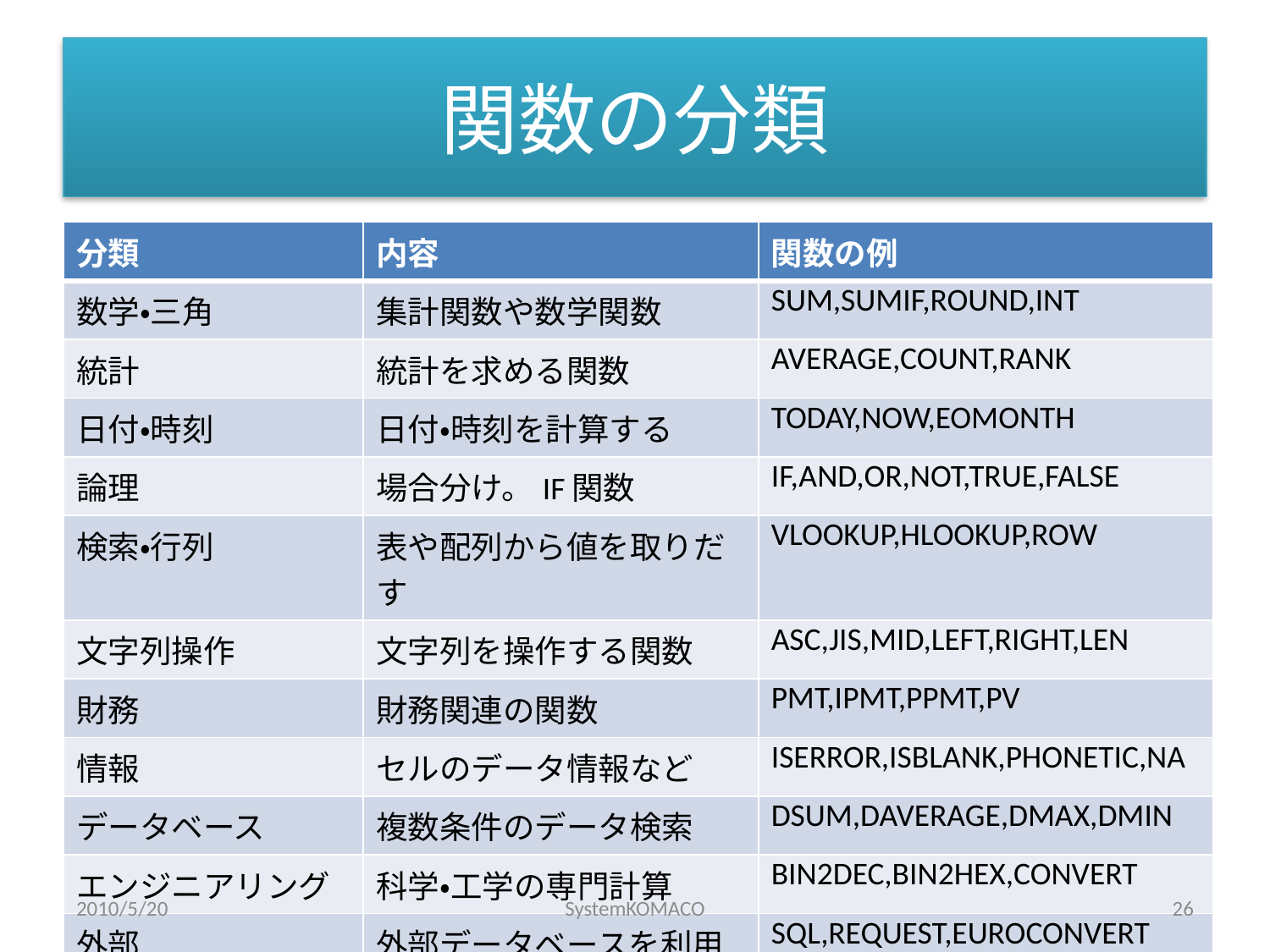

# 関数の分類
| 分類 | 内容 | 関数の例 |
| --- | --- | --- |
| 数学・三角 | 集計関数や数学関数 | SUM,SUMIF,ROUND,INT |
| 統計 | 統計を求める関数 | AVERAGE,COUNT,RANK |
| 日付・時刻 | 日付・時刻を計算する | TODAY,NOW,EOMONTH |
| 論理 | 場合分け。IF関数 | IF,AND,OR,NOT,TRUE,FALSE |
| 検索・行列 | 表や配列から値を取りだす | VLOOKUP,HLOOKUP,ROW |
| 文字列操作 | 文字列を操作する関数 | ASC,JIS,MID,LEFT,RIGHT,LEN |
| 財務 | 財務関連の関数 | PMT,IPMT,PPMT,PV |
| 情報 | セルのデータ情報など | ISERROR,ISBLANK,PHONETIC,NA |
| データベース | 複数条件のデータ検索 | DSUM,DAVERAGE,DMAX,DMIN |
| エンジニアリング | 科学・工学の専門計算 | BIN2DEC,BIN2HEX,CONVERT |
| 外部 | 外部データベースを利用 | SQL,REQUEST,EUROCONVERT |
2010/5/20
SystemKOMACO
26